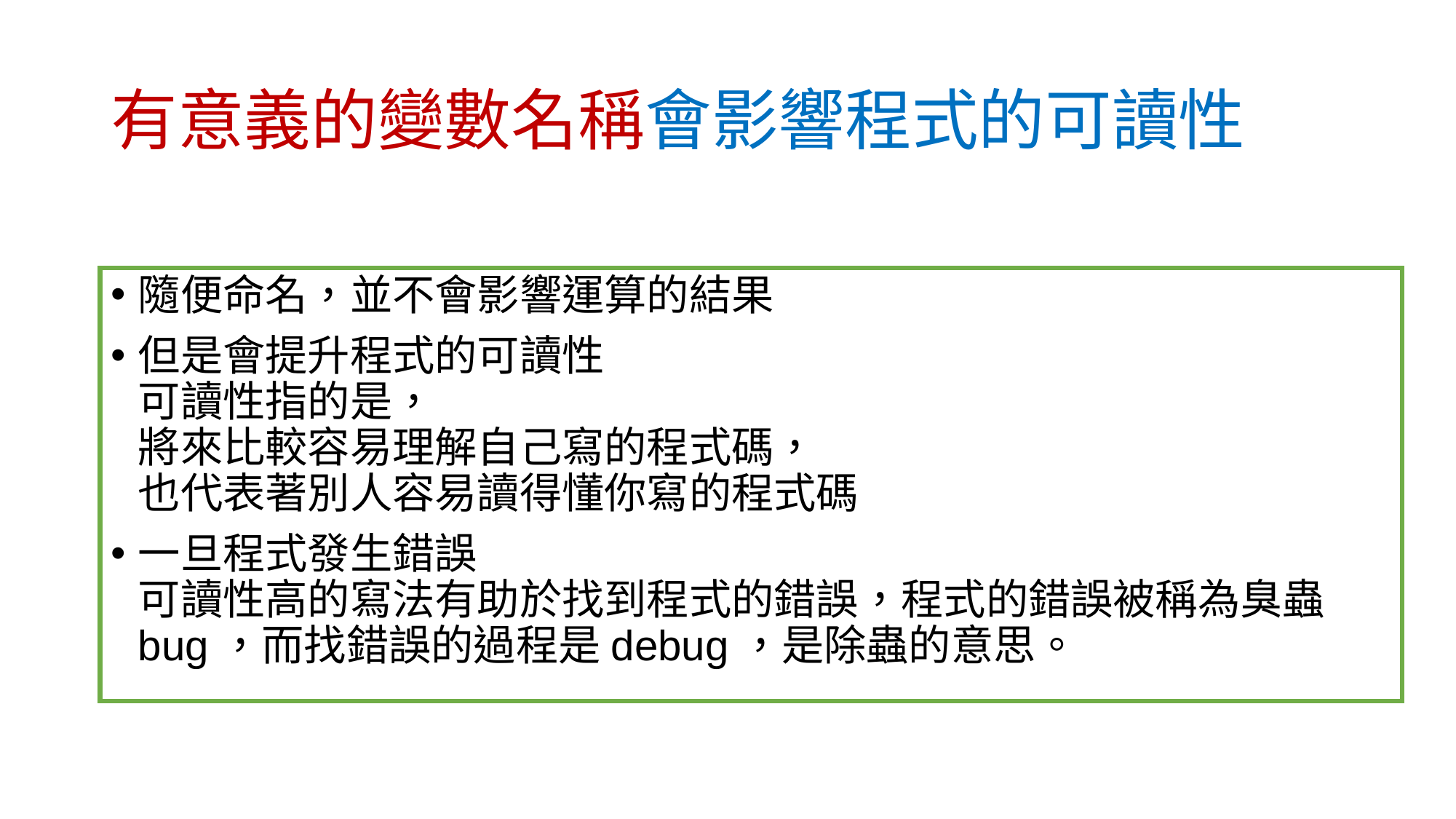

# 有意義的變數名稱會影響程式的可讀性
隨便命名，並不會影響運算的結果
但是會提升程式的可讀性
可讀性指的是，
將來比較容易理解自己寫的程式碼，
也代表著別人容易讀得懂你寫的程式碼
一旦程式發生錯誤
可讀性高的寫法有助於找到程式的錯誤，程式的錯誤被稱為臭蟲bug，而找錯誤的過程是debug，是除蟲的意思。